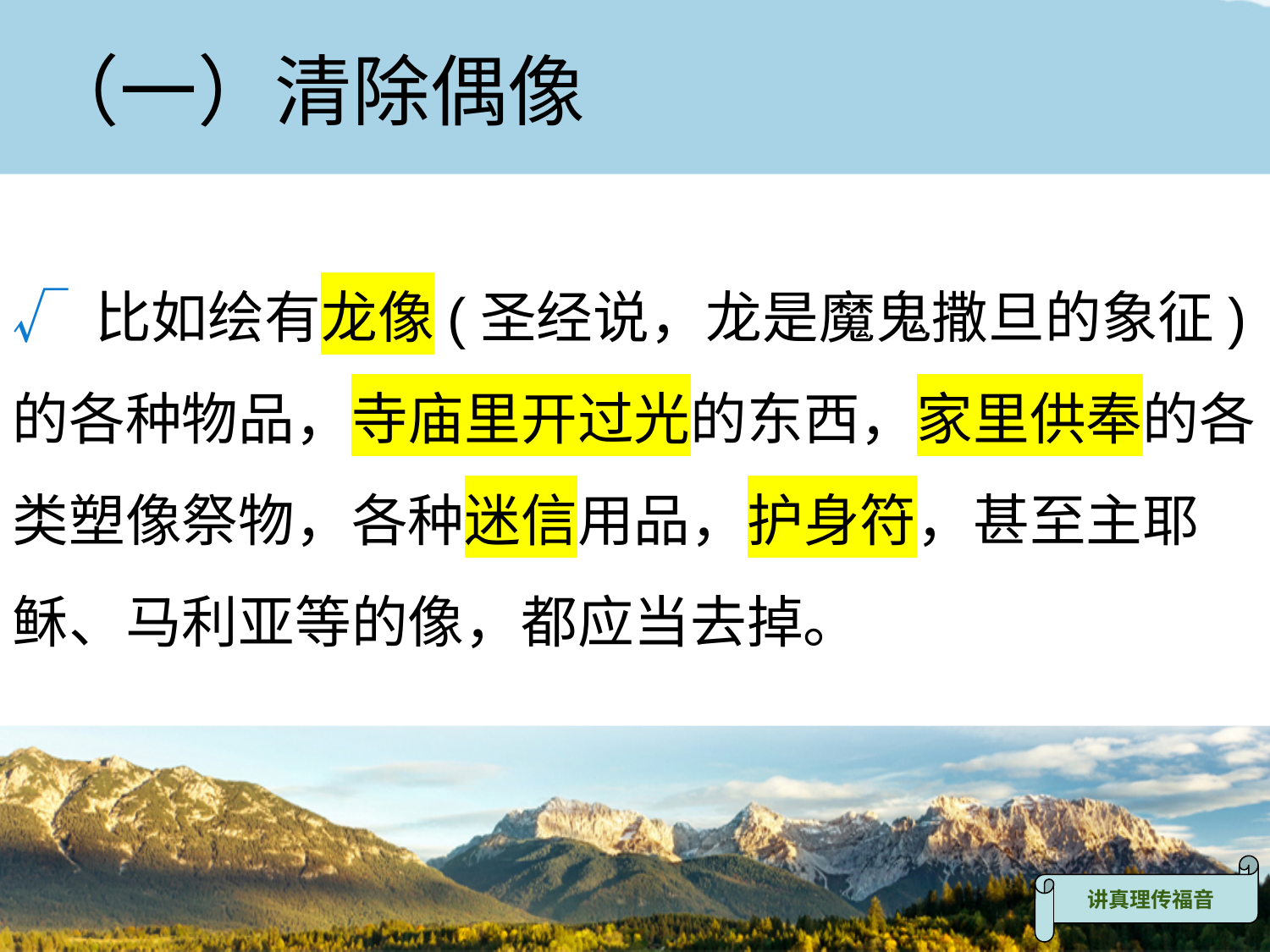

（一）清除偶像

√ 比如绘有龙像(圣经说，龙是魔鬼撒旦的象征)的各种物品，寺庙里开过光的东西，家里供奉的各类塑像祭物，各种迷信用品，护身符，甚至主耶稣、马利亚等的像，都应当去掉。

讲真理传福音